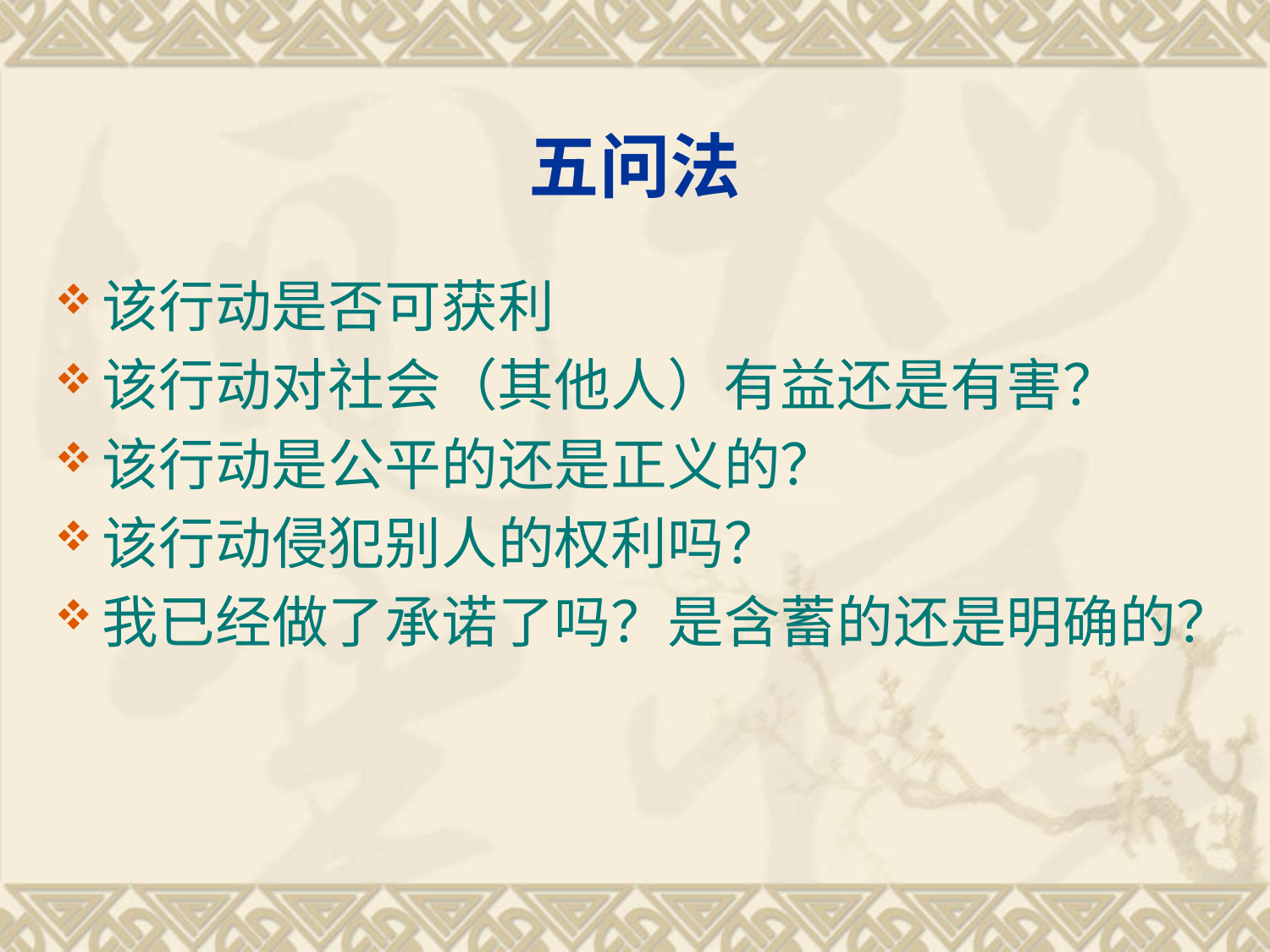

五问法
该行动是否可获利
该行动对社会（其他人）有益还是有害？
该行动是公平的还是正义的？
该行动侵犯别人的权利吗？
我已经做了承诺了吗？是含蓄的还是明确的？